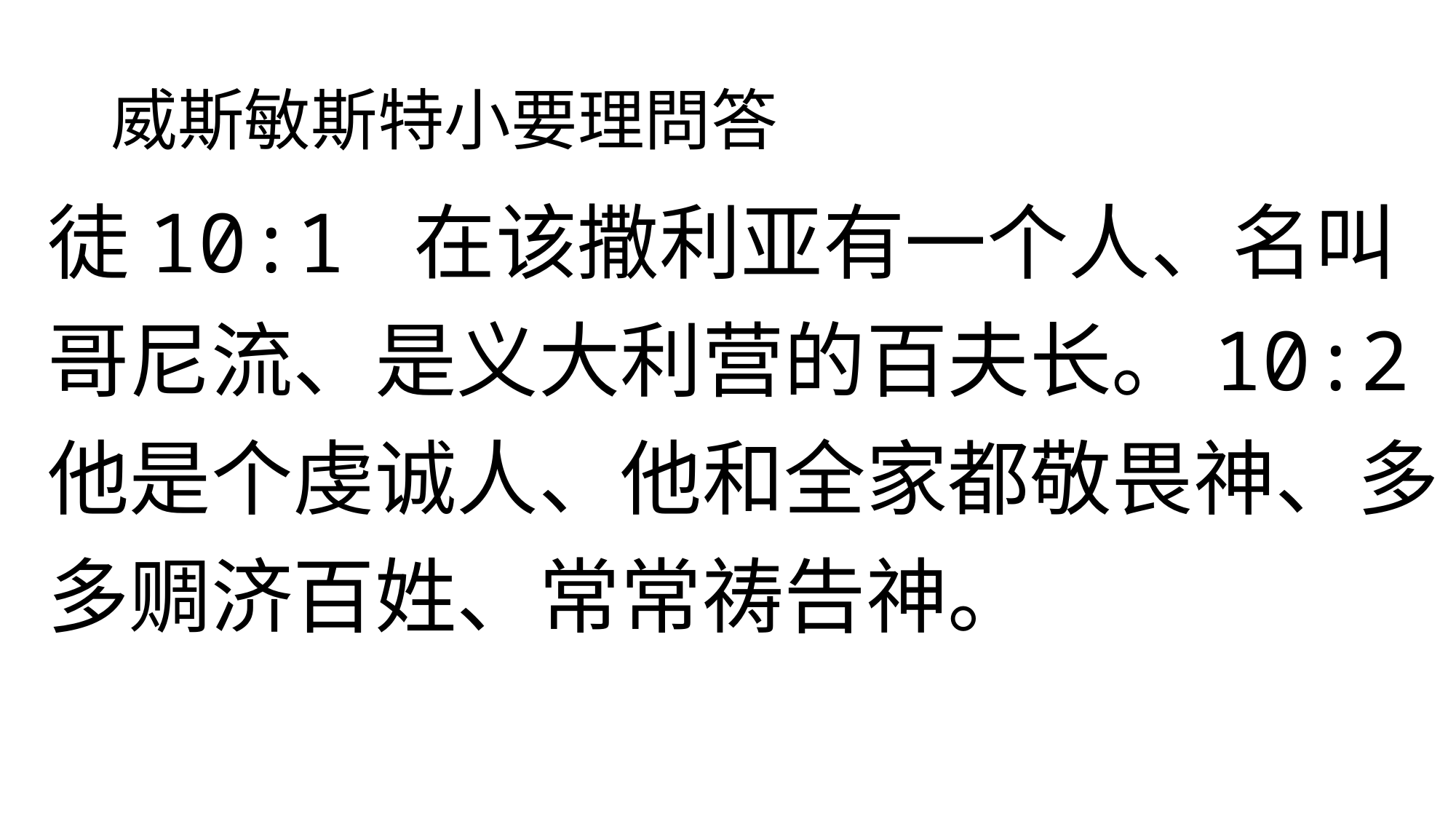

# 威斯敏斯特小要理問答
徒10:1 在该撒利亚有一个人、名叫哥尼流、是义大利营的百夫长。10:2 他是个虔诚人、他和全家都敬畏神、多多赒济百姓、常常祷告神。